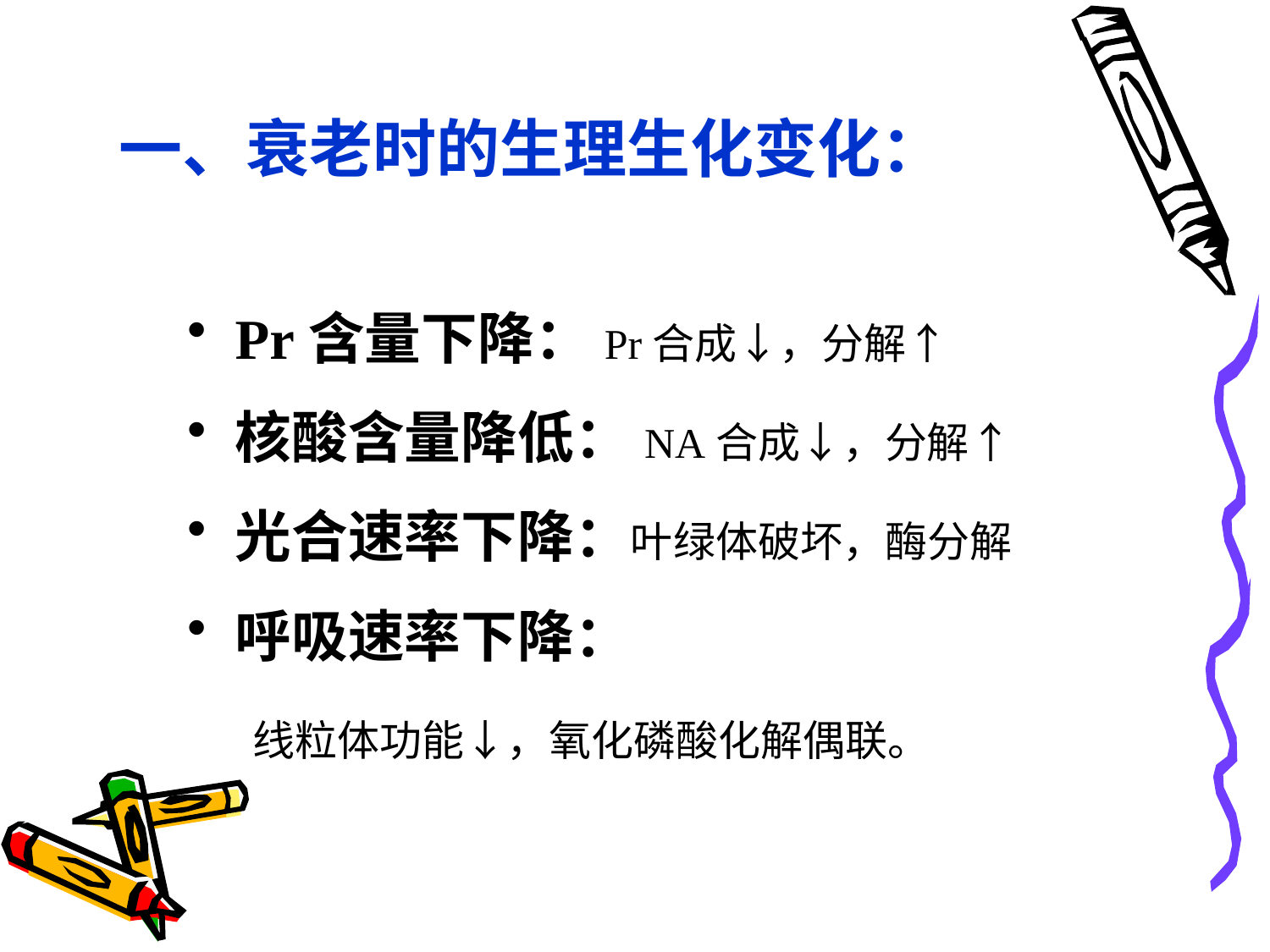

# 一、衰老时的生理生化变化：
Pr含量下降：Pr合成↓，分解↑
核酸含量降低：NA合成↓，分解↑
光合速率下降：叶绿体破坏，酶分解
呼吸速率下降：
    线粒体功能↓，氧化磷酸化解偶联。